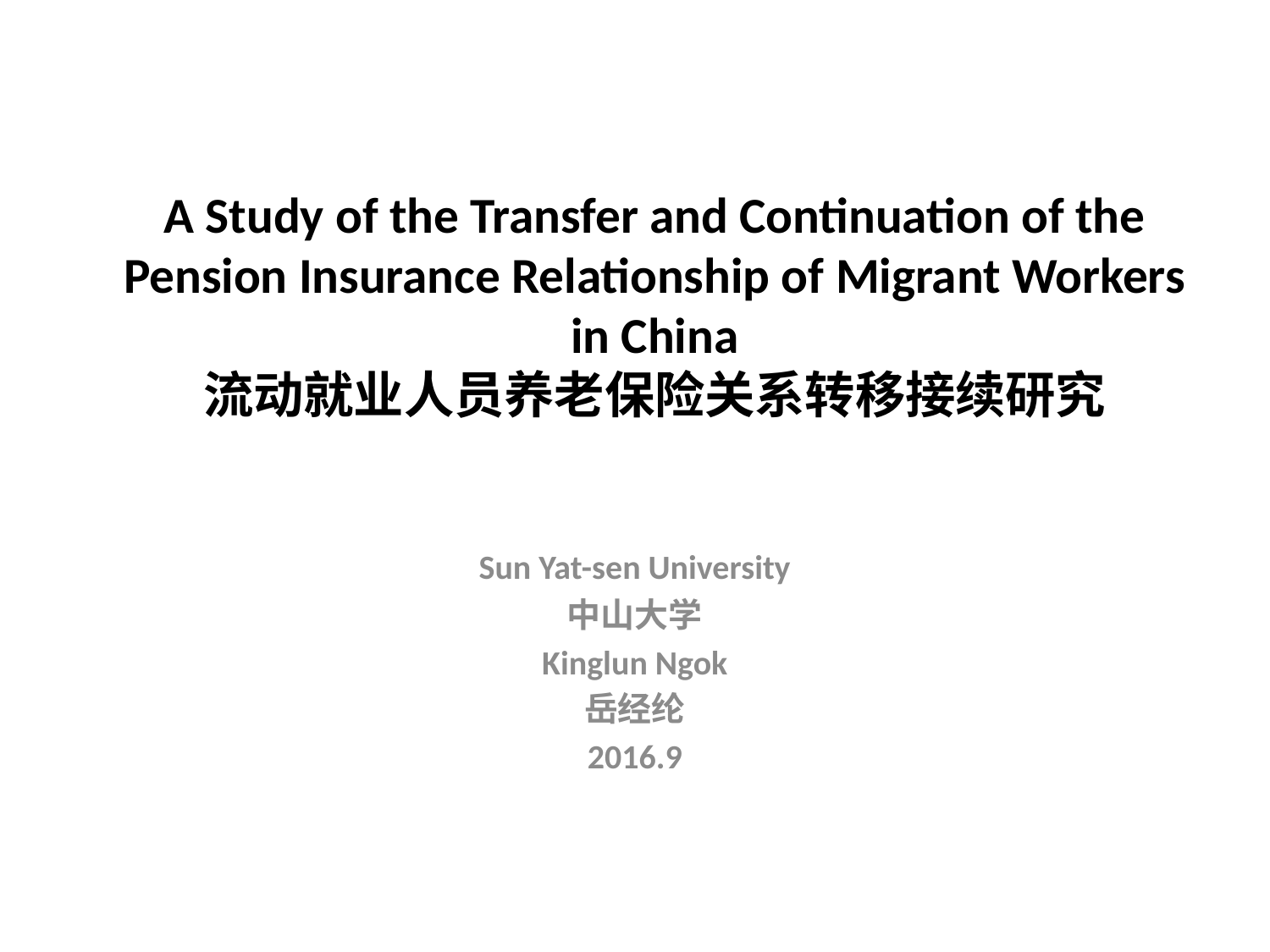

# A Study of the Transfer and Continuation of the Pension Insurance Relationship of Migrant Workers in China 流动就业人员养老保险关系转移接续研究
Sun Yat-sen University
中山大学
Kinglun Ngok
岳经纶
2016.9